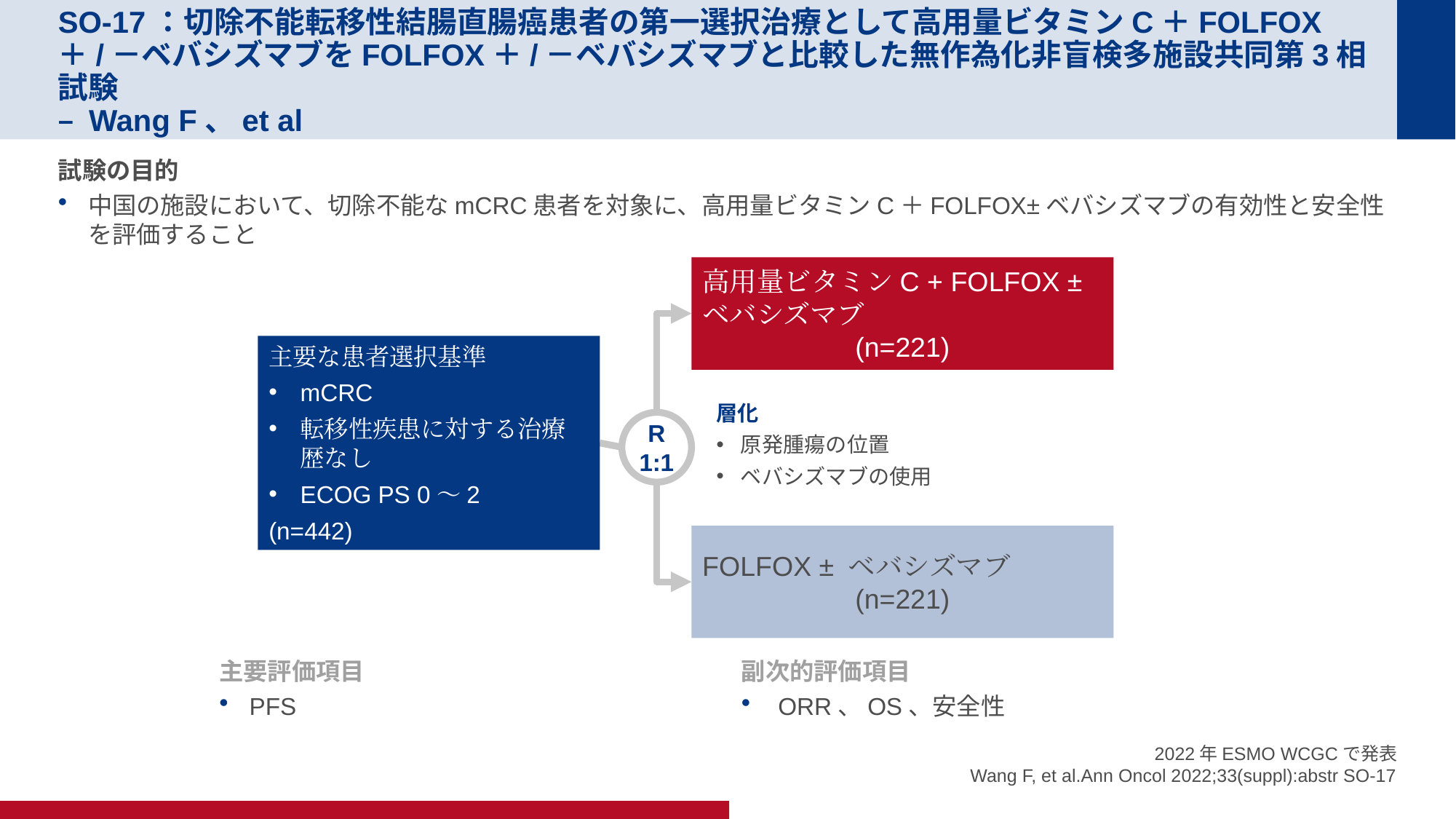

# SO-17：切除不能転移性結腸直腸癌患者の第一選択治療として高用量ビタミンC＋FOLFOX＋/－ベバシズマブをFOLFOX＋/－ベバシズマブと比較した無作為化非盲検多施設共同第3相試験 – Wang F、et al
試験の目的
中国の施設において、切除不能なmCRC患者を対象に、高用量ビタミンC＋FOLFOX±ベバシズマブの有効性と安全性を評価すること
高用量ビタミンC + FOLFOX ± ベバシズマブ
(n=221)
主要な患者選択基準
mCRC
転移性疾患に対する治療歴なし
ECOG PS 0～2
(n=442)
層化
原発腫瘍の位置
ベバシズマブの使用
R
1:1
FOLFOX ± ベバシズマブ
(n=221)
主要評価項目
PFS
副次的評価項目
 ORR、OS、安全性
2022年ESMO WCGCで発表
Wang F, et al.Ann Oncol 2022;33(suppl):abstr SO-17